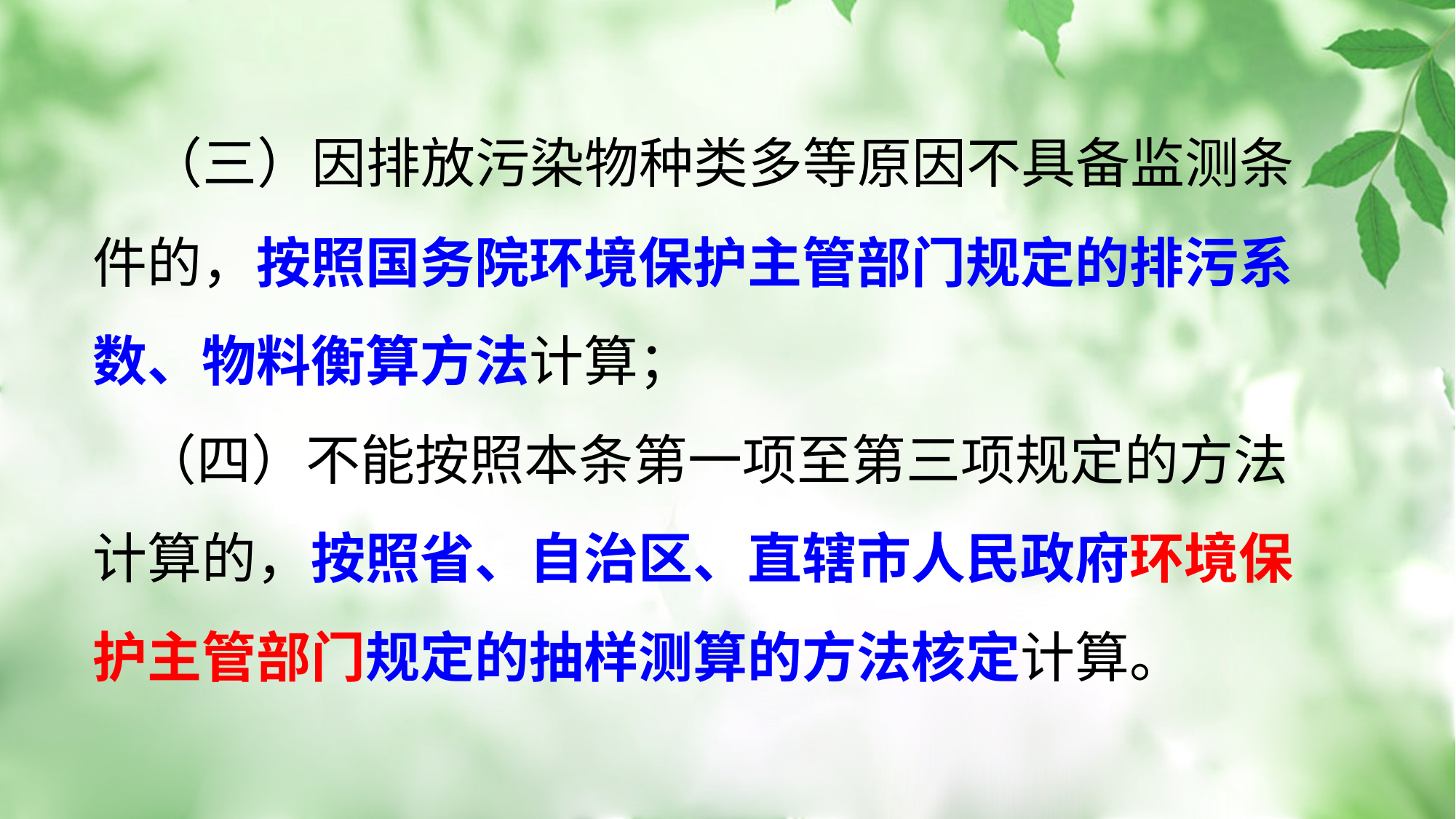

（三）因排放污染物种类多等原因不具备监测条件的，按照国务院环境保护主管部门规定的排污系数、物料衡算方法计算；
   （四）不能按照本条第一项至第三项规定的方法计算的，按照省、自治区、直辖市人民政府环境保护主管部门规定的抽样测算的方法核定计算。